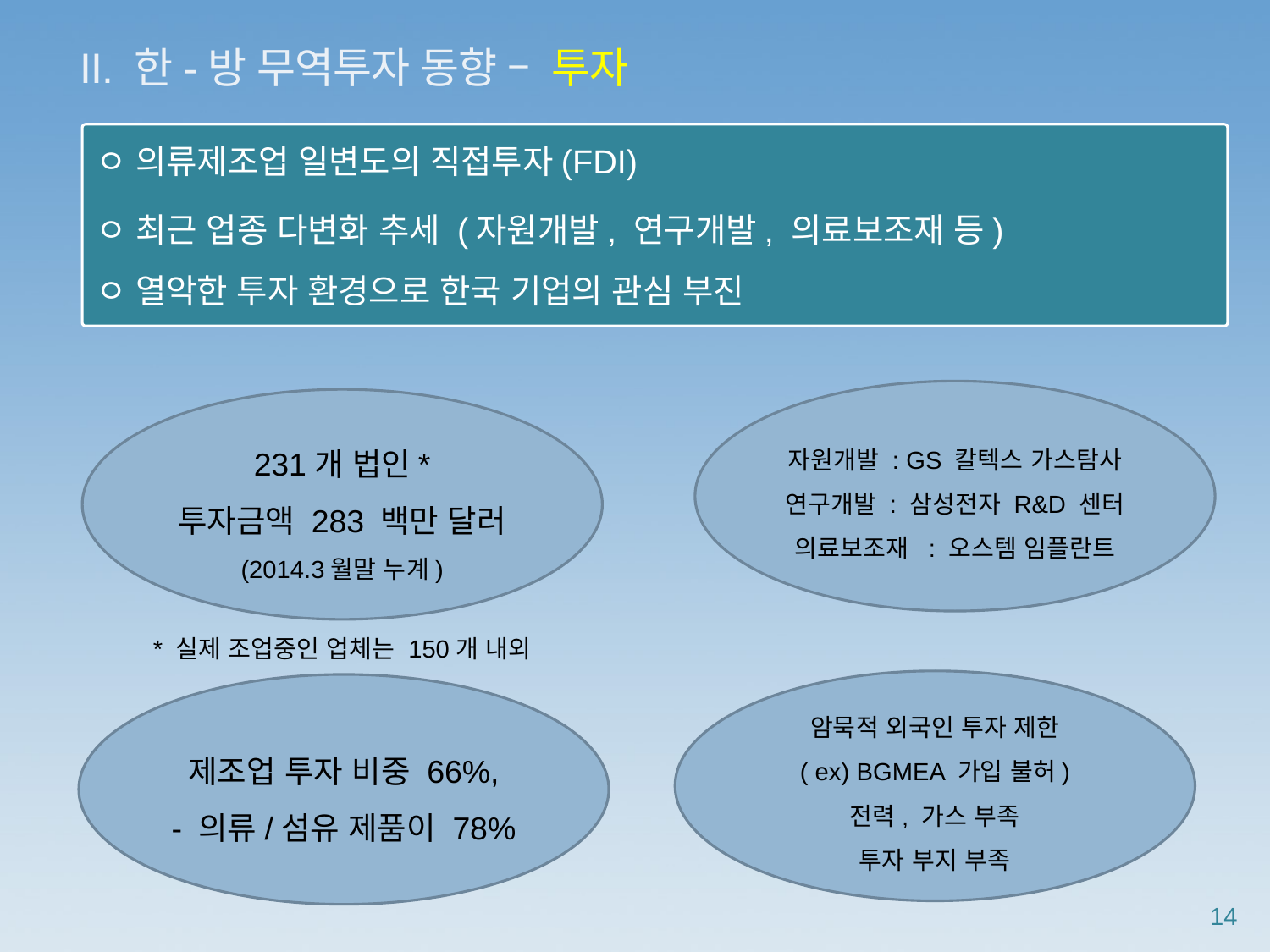

II. 한-방 무역투자 동향 –  투자
ㅇ 의류제조업 일변도의 직접투자(FDI)

ㅇ 최근 업종 다변화 추세 (자원개발, 연구개발, 의료보조재 등)
ㅇ 열악한 투자 환경으로 한국 기업의 관심 부진
자원개발 : GS 칼텍스 가스탐사
연구개발 : 삼성전자 R&D 센터
의료보조재  : 오스템 임플란트
231개 법인*
투자금액 283 백만 달러
(2014.3월말 누계)
* 실제 조업중인 업체는 150개 내외
암묵적 외국인 투자 제한
( ex) BGMEA 가입 불허)
전력, 가스 부족
투자 부지 부족
제조업 투자 비중 66%,
- 의류/섬유 제품이 78%
14